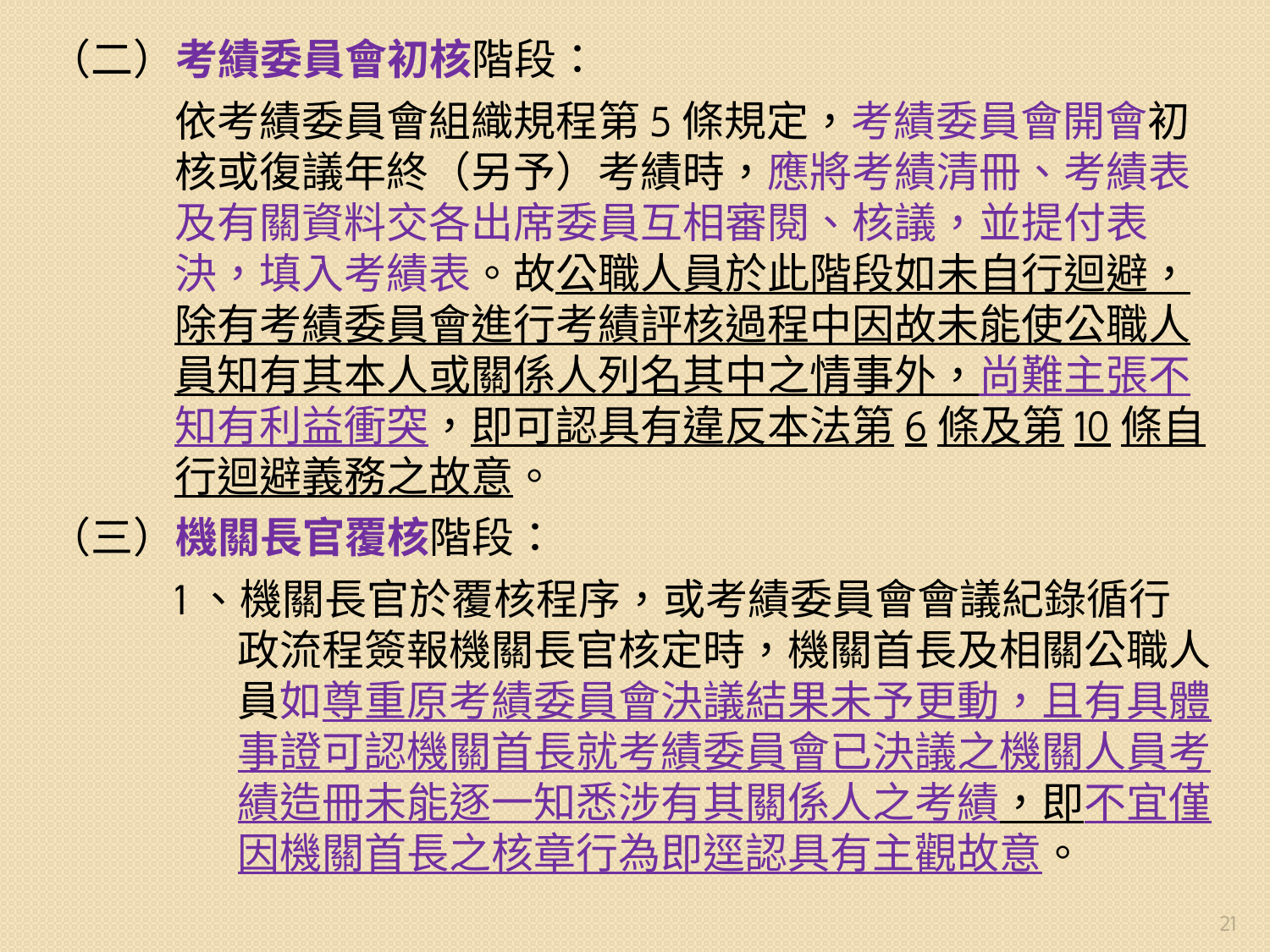

（二）考績委員會初核階段：
依考績委員會組織規程第5條規定，考績委員會開會初核或復議年終（另予）考績時，應將考績清冊、考績表及有關資料交各出席委員互相審閱、核議，並提付表決，填入考績表。故公職人員於此階段如未自行迴避，除有考績委員會進行考績評核過程中因故未能使公職人員知有其本人或關係人列名其中之情事外，尚難主張不知有利益衝突，即可認具有違反本法第6條及第10條自行迴避義務之故意。
（三）機關長官覆核階段：
1、機關長官於覆核程序，或考績委員會會議紀錄循行政流程簽報機關長官核定時，機關首長及相關公職人員如尊重原考績委員會決議結果未予更動，且有具體事證可認機關首長就考績委員會已決議之機關人員考績造冊未能逐一知悉涉有其關係人之考績，即不宜僅因機關首長之核章行為即逕認具有主觀故意。

21